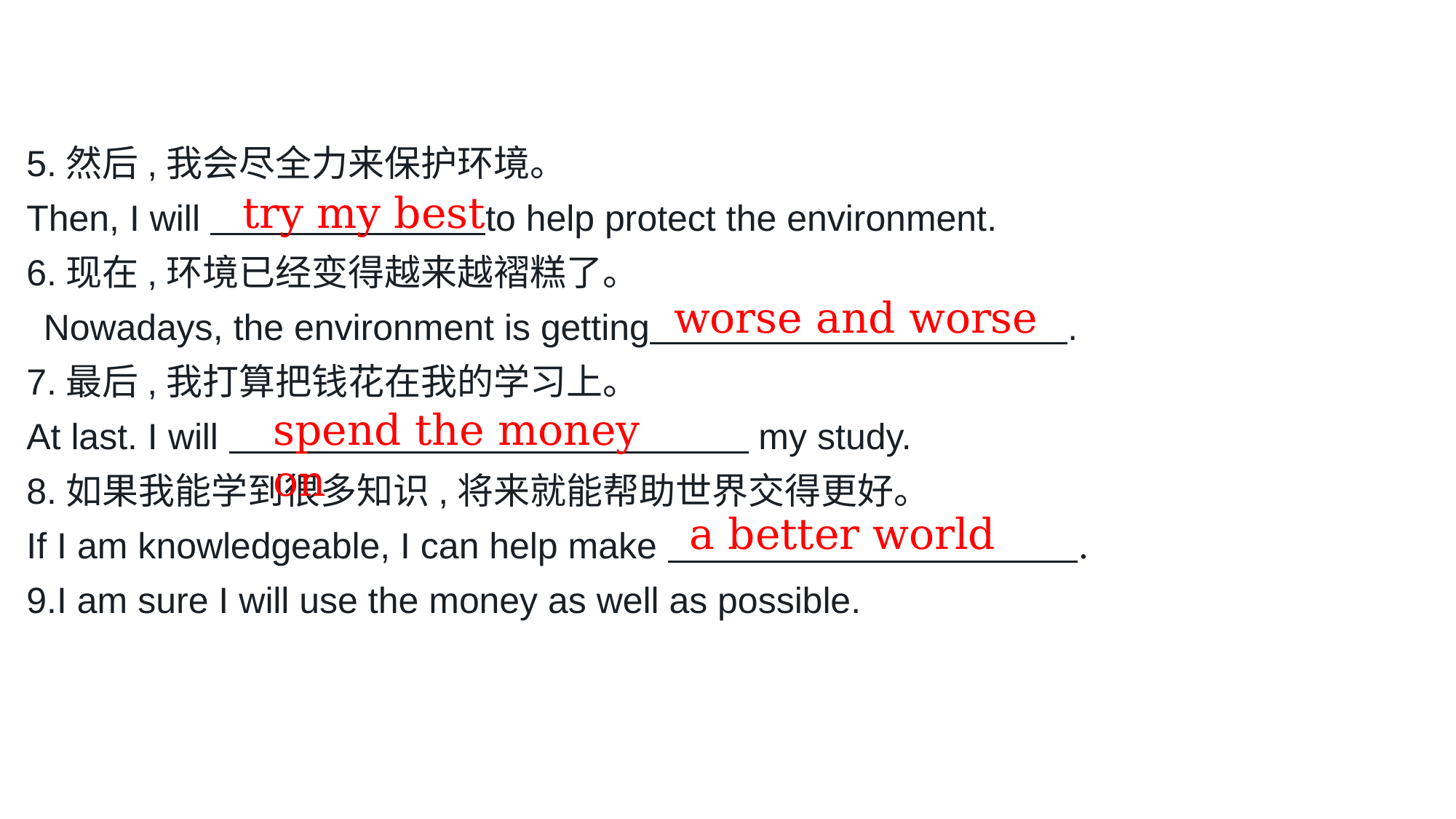

5.然后,我会尽全力来保护环境。
Then, I will                            to help protect the environment.
6.现在,环境已经变得越来越褶糕了。
 Nowadays, the environment is getting                                         .
7.最后,我打算把钱花在我的学习上。
At last. I will                                                     my study.
8.如果我能学到很多知识,将来就能帮助世界交得更好。
If I am knowledgeable, I can help make                                         .
9.I am sure I will use the money as well as possible.
try my best
worse and worse
spend the money on
a better world